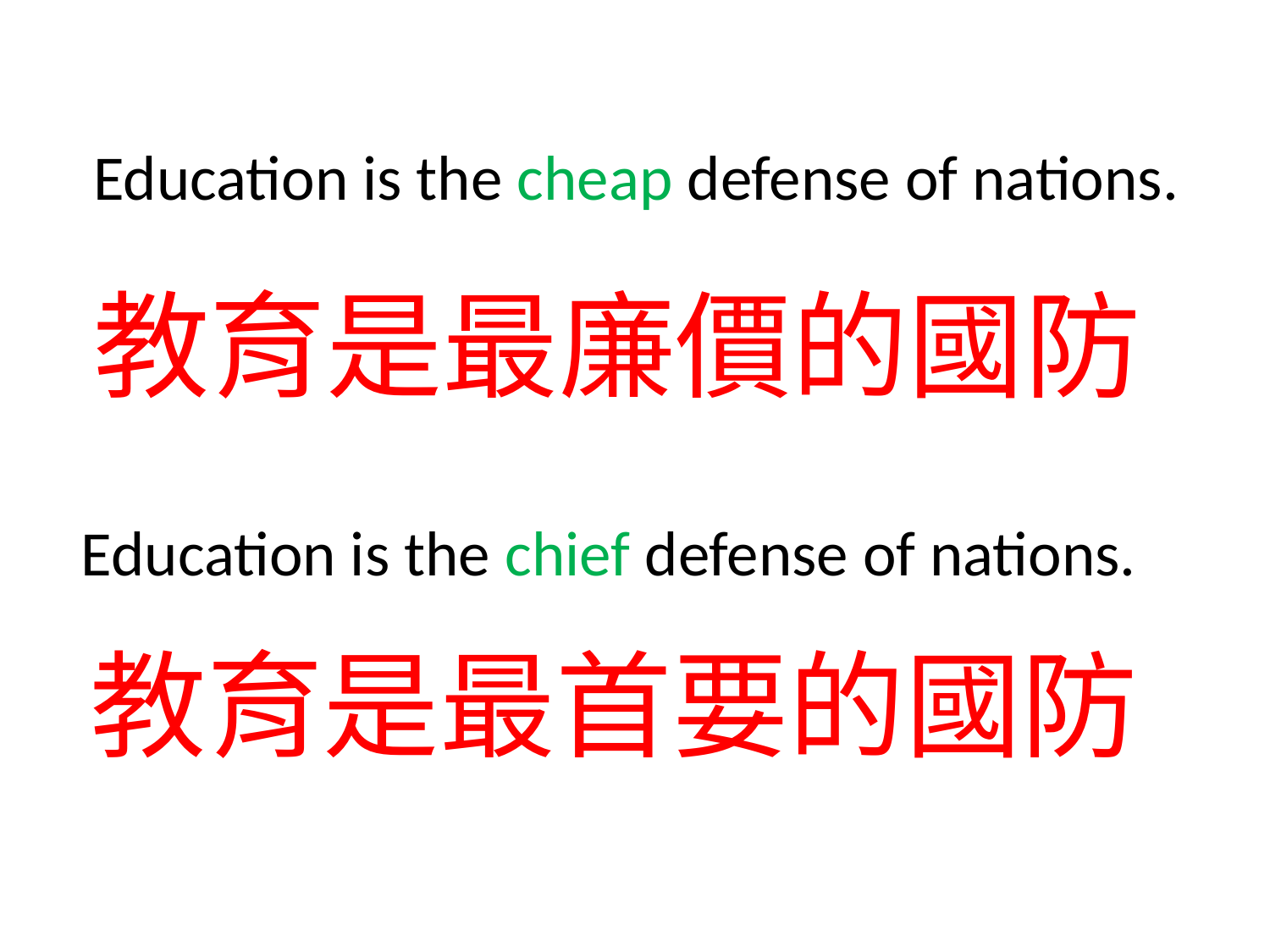

Education is the cheap defense of nations.
教育是最廉價的國防
Education is the chief defense of nations.
教育是最首要的國防